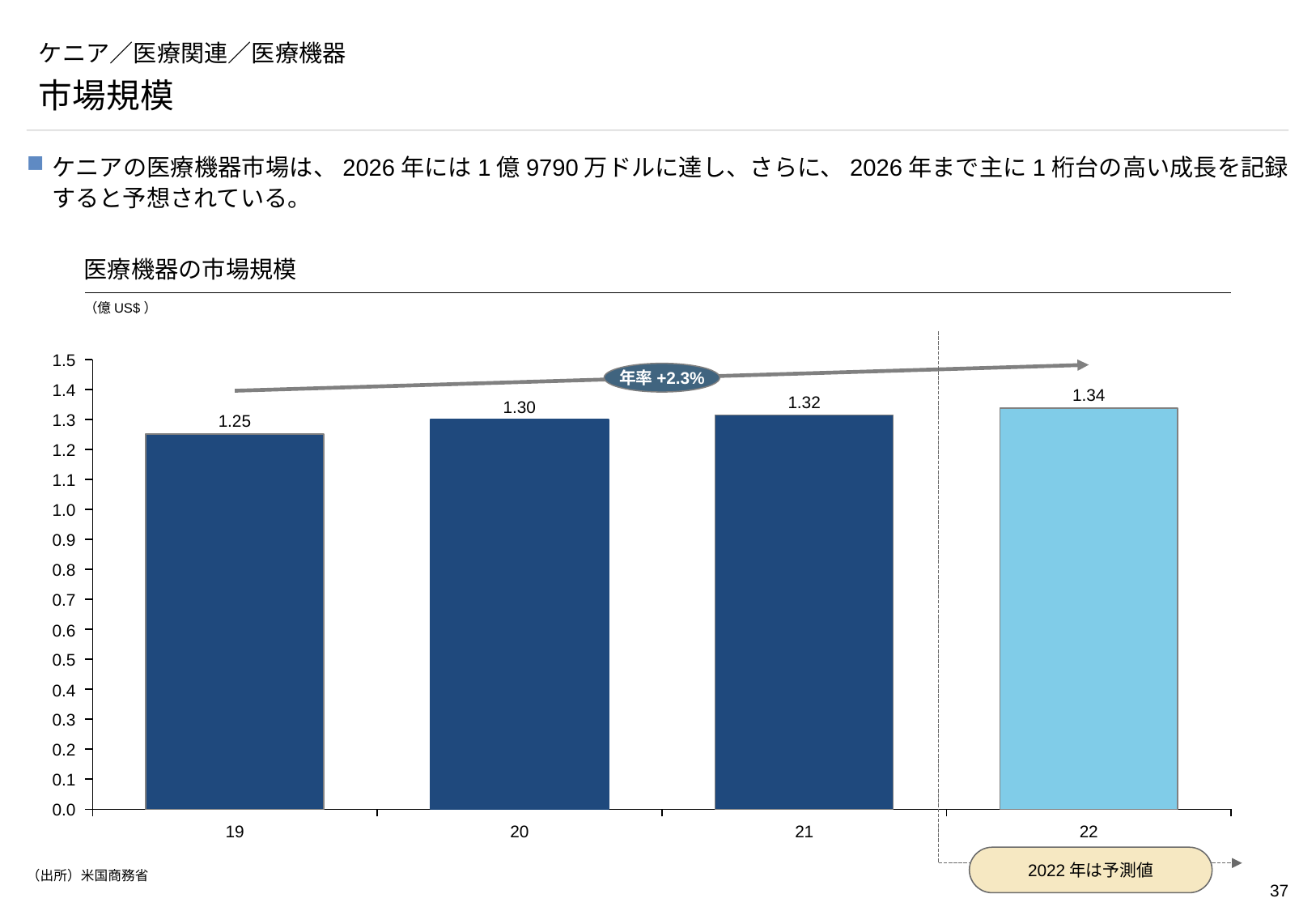

# ケニア／医療関連／医療機器
市場規模
ケニアの医療機器市場は、2026年には1億9790万ドルに達し、さらに、2026年まで主に1桁台の高い成長を記録すると予想されている。
医療機器の市場規模
（億US$）

2022年は予測値

### Chart

| Category |  |
|---|---|
1.5
年率+2.3%
1.4
1.34
1.32
1.30
1.3
1.25
1.2
1.1
1.0
0.9
0.8
0.7
0.6
0.5
0.4
0.3
0.2
0.1
0.0
19
20
21
22
（出所）米国商務省